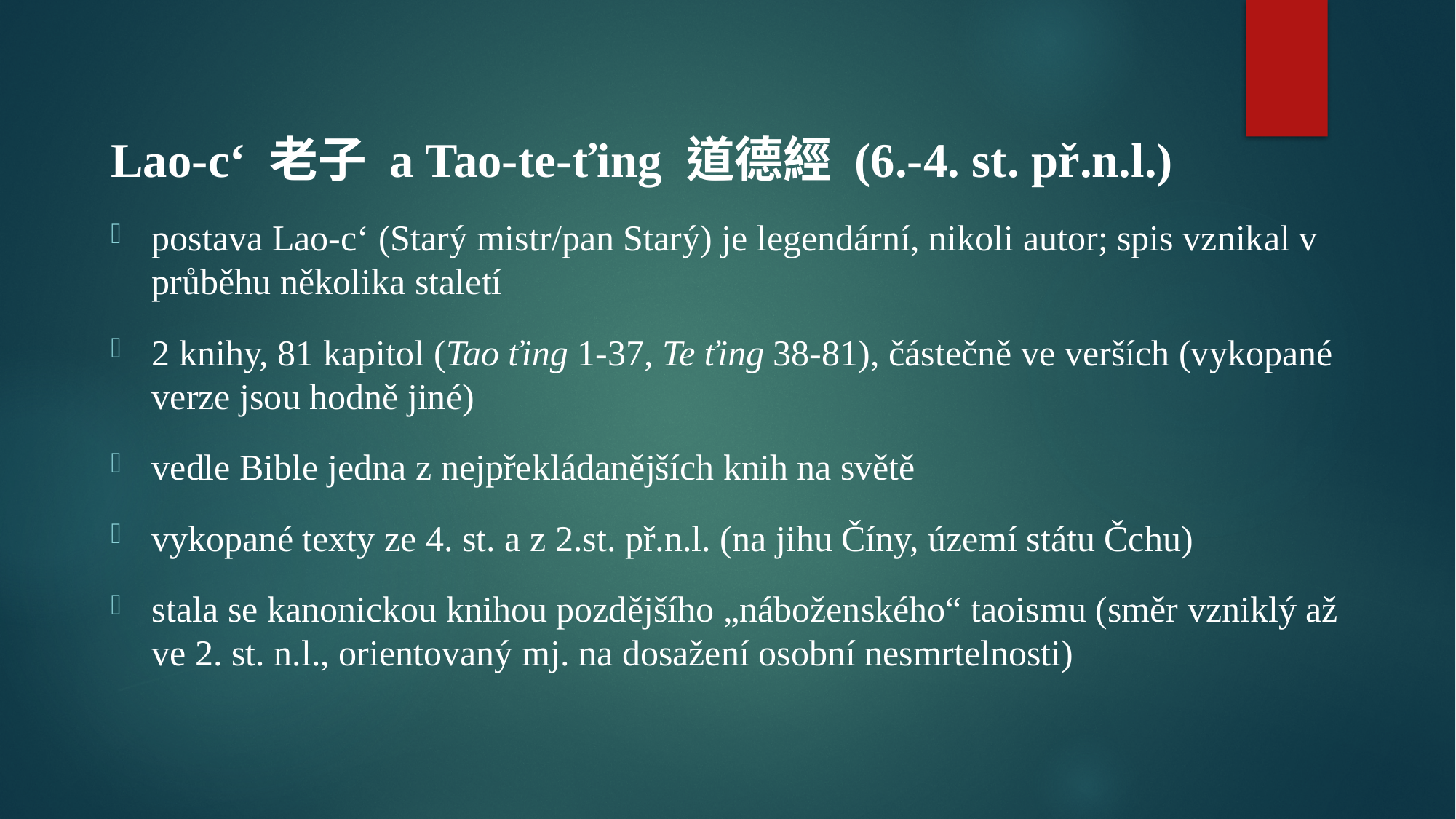

Lao-c‘ 老子 a Tao-te-ťing 道德經 (6.-4. st. př.n.l.)
postava Lao-c‘ (Starý mistr/pan Starý) je legendární, nikoli autor; spis vznikal v průběhu několika staletí
2 knihy, 81 kapitol (Tao ťing 1-37, Te ťing 38-81), částečně ve verších (vykopané verze jsou hodně jiné)
vedle Bible jedna z nejpřekládanějších knih na světě
vykopané texty ze 4. st. a z 2.st. př.n.l. (na jihu Číny, území státu Čchu)
stala se kanonickou knihou pozdějšího „náboženského“ taoismu (směr vzniklý až ve 2. st. n.l., orientovaný mj. na dosažení osobní nesmrtelnosti)